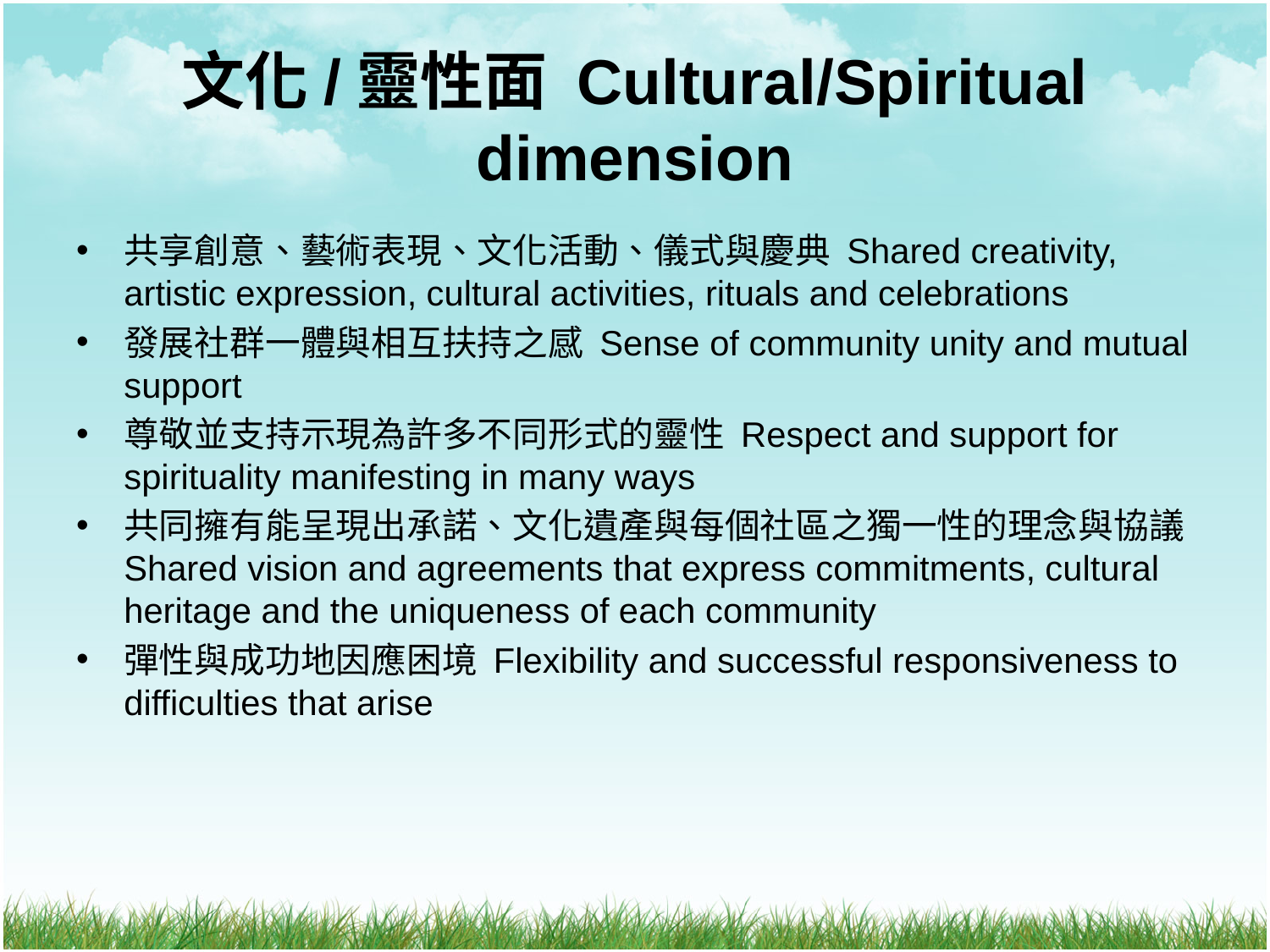

# 文化/靈性面 Cultural/Spiritual dimension
共享創意、藝術表現、文化活動、儀式與慶典 Shared creativity, artistic expression, cultural activities, rituals and celebrations
發展社群一體與相互扶持之感 Sense of community unity and mutual support
尊敬並支持示現為許多不同形式的靈性 Respect and support for spirituality manifesting in many ways
共同擁有能呈現出承諾、文化遺產與每個社區之獨一性的理念與協議Shared vision and agreements that express commitments, cultural heritage and the uniqueness of each community
彈性與成功地因應困境 Flexibility and successful responsiveness to difficulties that arise